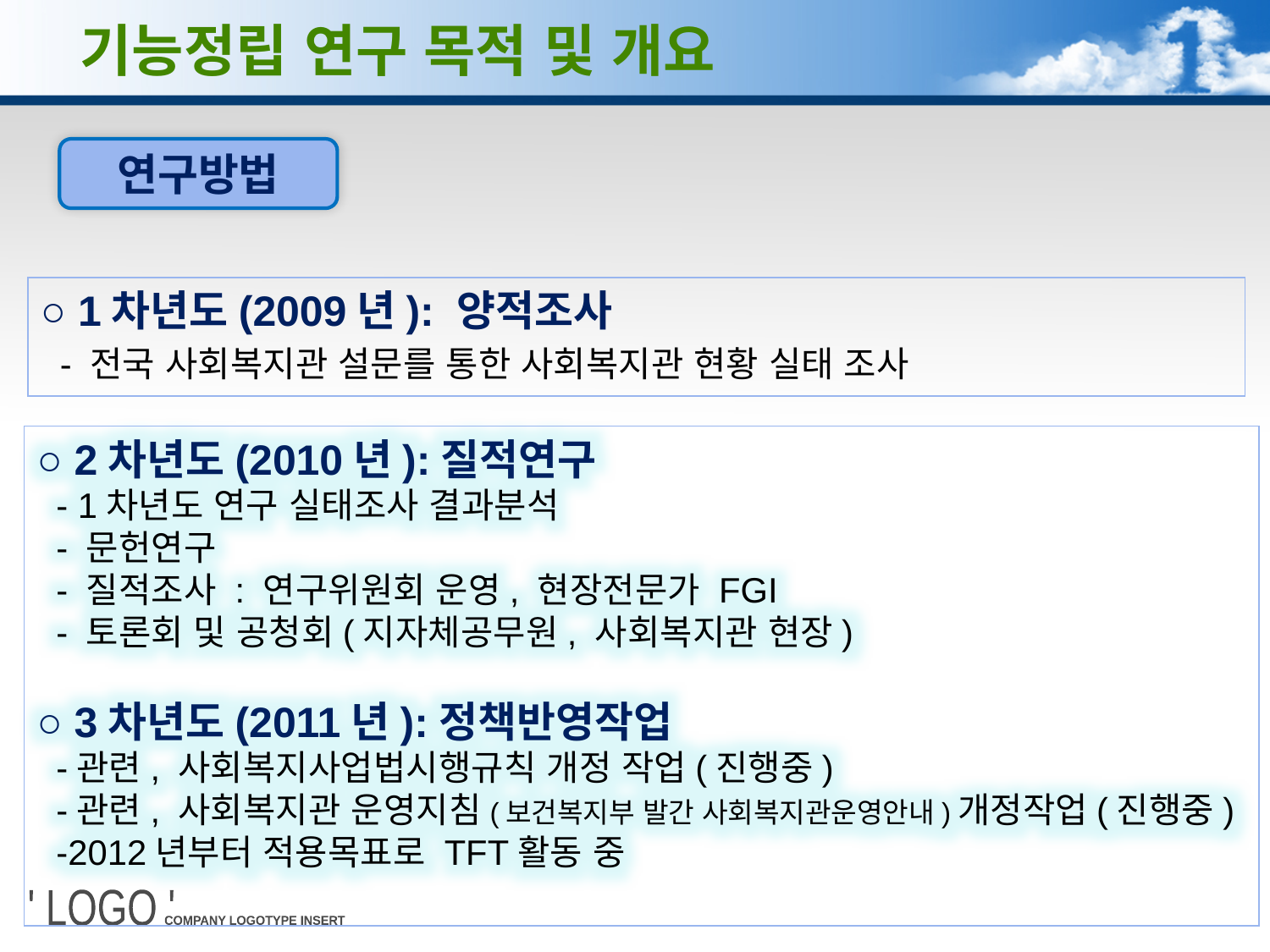

# 기능정립 연구 목적 및 개요
연구방법
○ 1차년도(2009년): 양적조사
  - 전국 사회복지관 설문를 통한 사회복지관 현황 실태 조사
○ 2차년도(2010년):질적연구
  - 1차년도 연구 실태조사 결과분석
  - 문헌연구
  - 질적조사 : 연구위원회 운영, 현장전문가 FGI
  - 토론회 및 공청회(지자체공무원, 사회복지관 현장)

○ 3차년도(2011년):정책반영작업
  -관련, 사회복지사업법시행규칙 개정 작업(진행중)
  -관련, 사회복지관 운영지침(보건복지부 발간 사회복지관운영안내)개정작업(진행중)
  -2012년부터 적용목표로 TFT활동 중